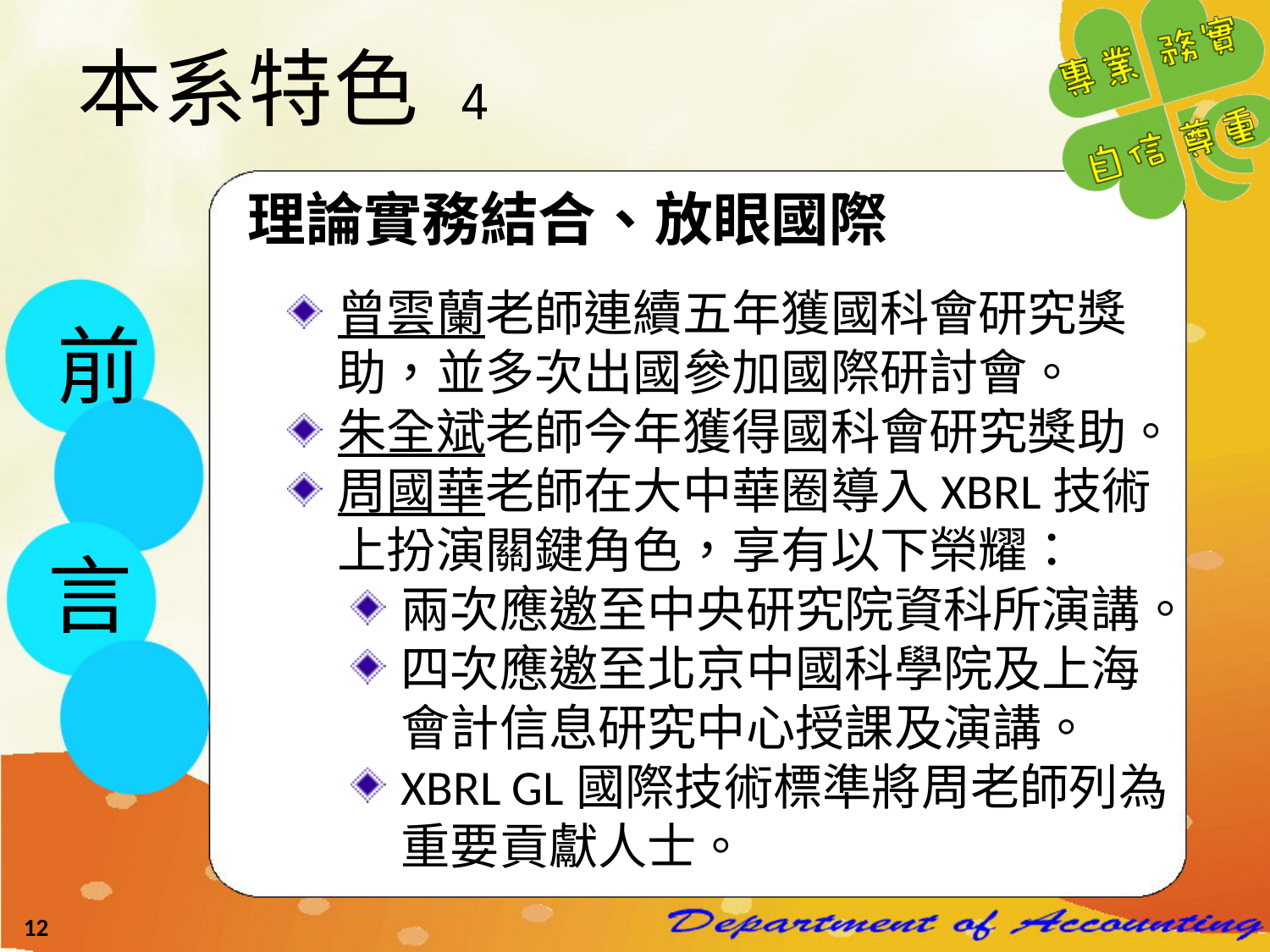

# 本系特色 4
理論實務結合、放眼國際

曾雲蘭老師連續五年獲國科會研究獎助，並多次出國參加國際研討會。
朱全斌老師今年獲得國科會研究獎助。
周國華老師在大中華圈導入XBRL技術上扮演關鍵角色，享有以下榮耀：
兩次應邀至中央研究院資科所演講。
四次應邀至北京中國科學院及上海會計信息研究中心授課及演講。
XBRL GL國際技術標準將周老師列為重要貢獻人士。
前

言

12